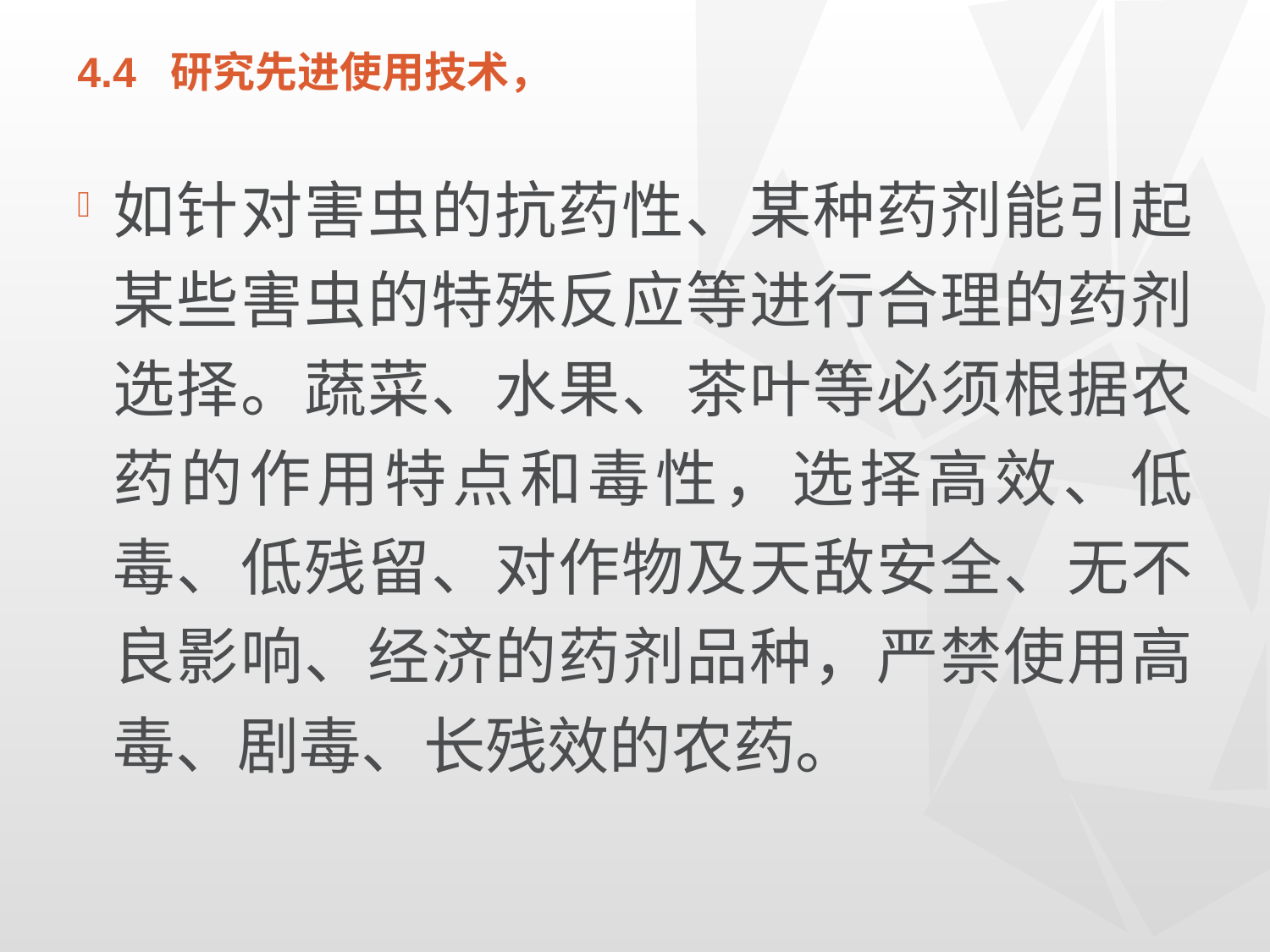

# 4.4  研究先进使用技术，
如针对害虫的抗药性、某种药剂能引起某些害虫的特殊反应等进行合理的药剂选择。蔬菜、水果、茶叶等必须根据农药的作用特点和毒性，选择高效、低毒、低残留、对作物及天敌安全、无不良影响、经济的药剂品种，严禁使用高毒、剧毒、长残效的农药。